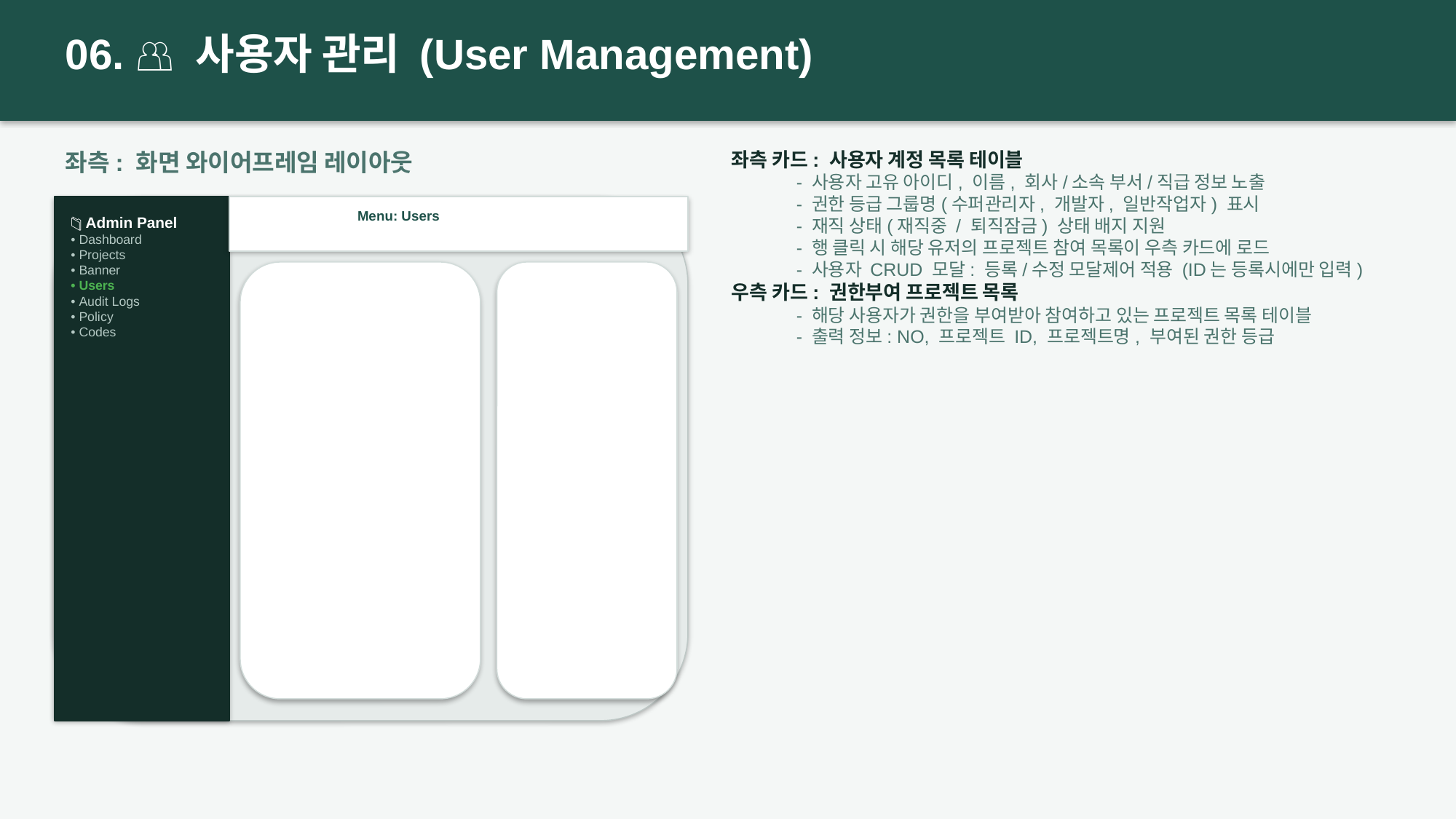

06. 👥 사용자 관리 (User Management)
좌측: 화면 와이어프레임 레이아웃
좌측 카드: 사용자 계정 목록 테이블
  - 사용자 고유 아이디, 이름, 회사/소속 부서/직급 정보 노출
  - 권한 등급 그룹명(수퍼관리자, 개발자, 일반작업자) 표시
  - 재직 상태(재직중 / 퇴직잠금) 상태 배지 지원
  - 행 클릭 시 해당 유저의 프로젝트 참여 목록이 우측 카드에 로드
  - 사용자 CRUD 모달: 등록/수정 모달제어 적용 (ID는 등록시에만 입력)
우측 카드: 권한부여 프로젝트 목록
  - 해당 사용자가 권한을 부여받아 참여하고 있는 프로젝트 목록 테이블
  - 출력 정보: NO, 프로젝트 ID, 프로젝트명, 부여된 권한 등급

Menu: Users
📁 Admin Panel
• Dashboard
• Projects
• Banner
• Users
• Audit Logs
• Policy
• Codes